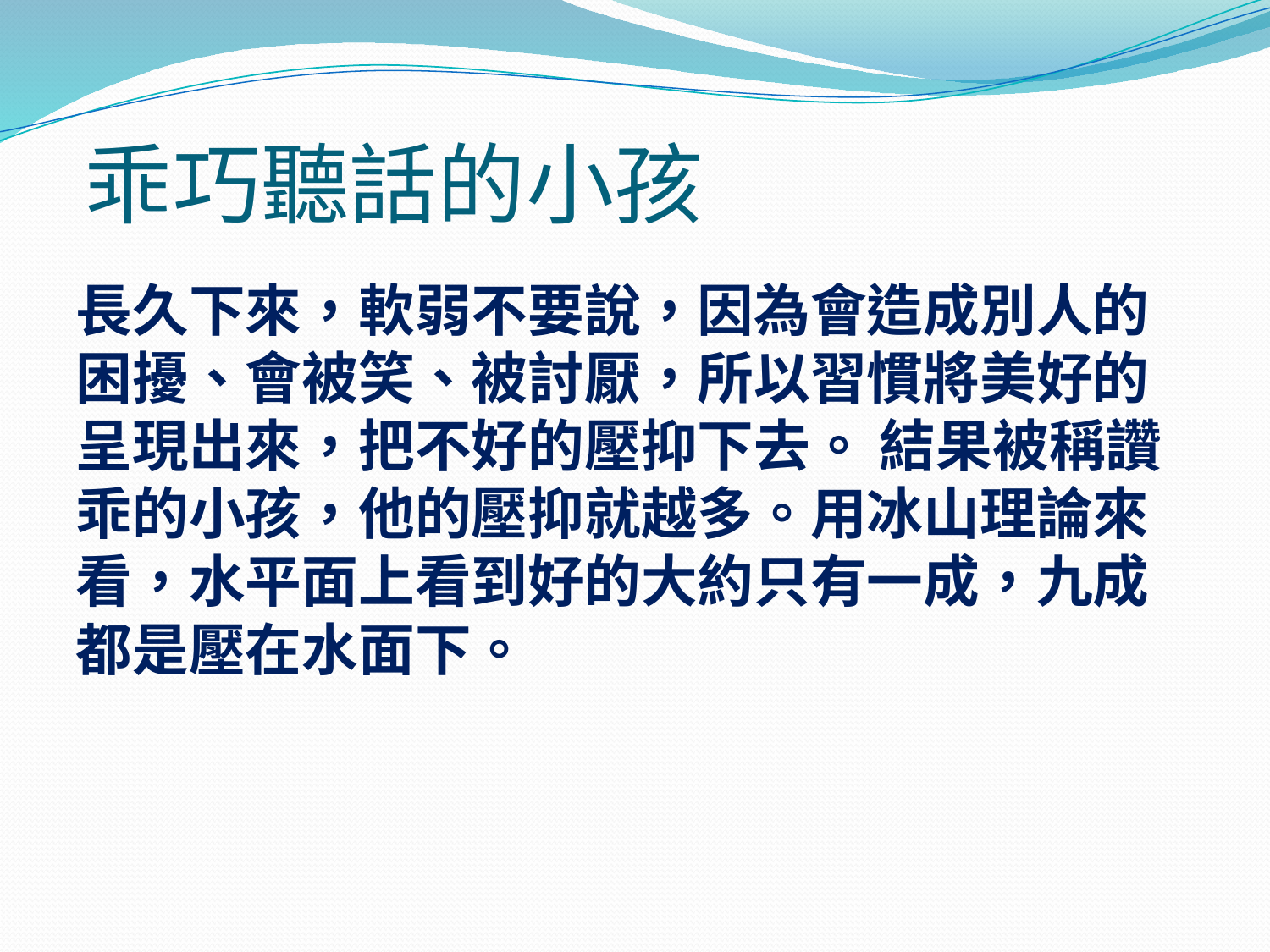

乖巧聽話的小孩
長久下來，軟弱不要說，因為會造成別人的困擾、會被笑、被討厭，所以習慣將美好的呈現出來，把不好的壓抑下去。 結果被稱讚乖的小孩，他的壓抑就越多。用冰山理論來看，水平面上看到好的大約只有一成，九成都是壓在水面下。